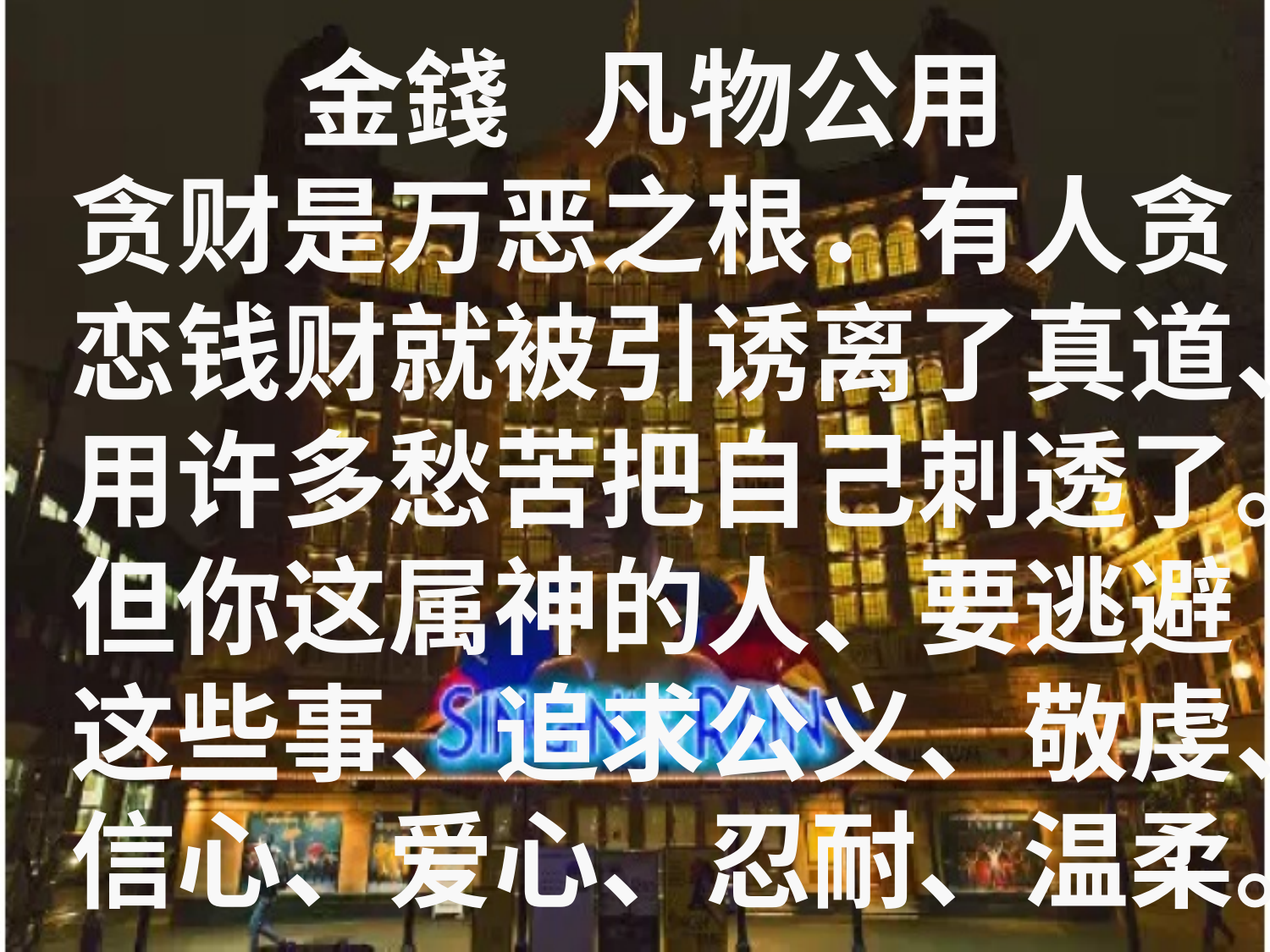

金錢   凡物公用
贪财是万恶之根．有人贪恋钱财就被引诱离了真道、用许多愁苦把自己刺透了。但你这属神的人、要逃避这些事、追求公义、敬虔、信心、爱心、忍耐、温柔。